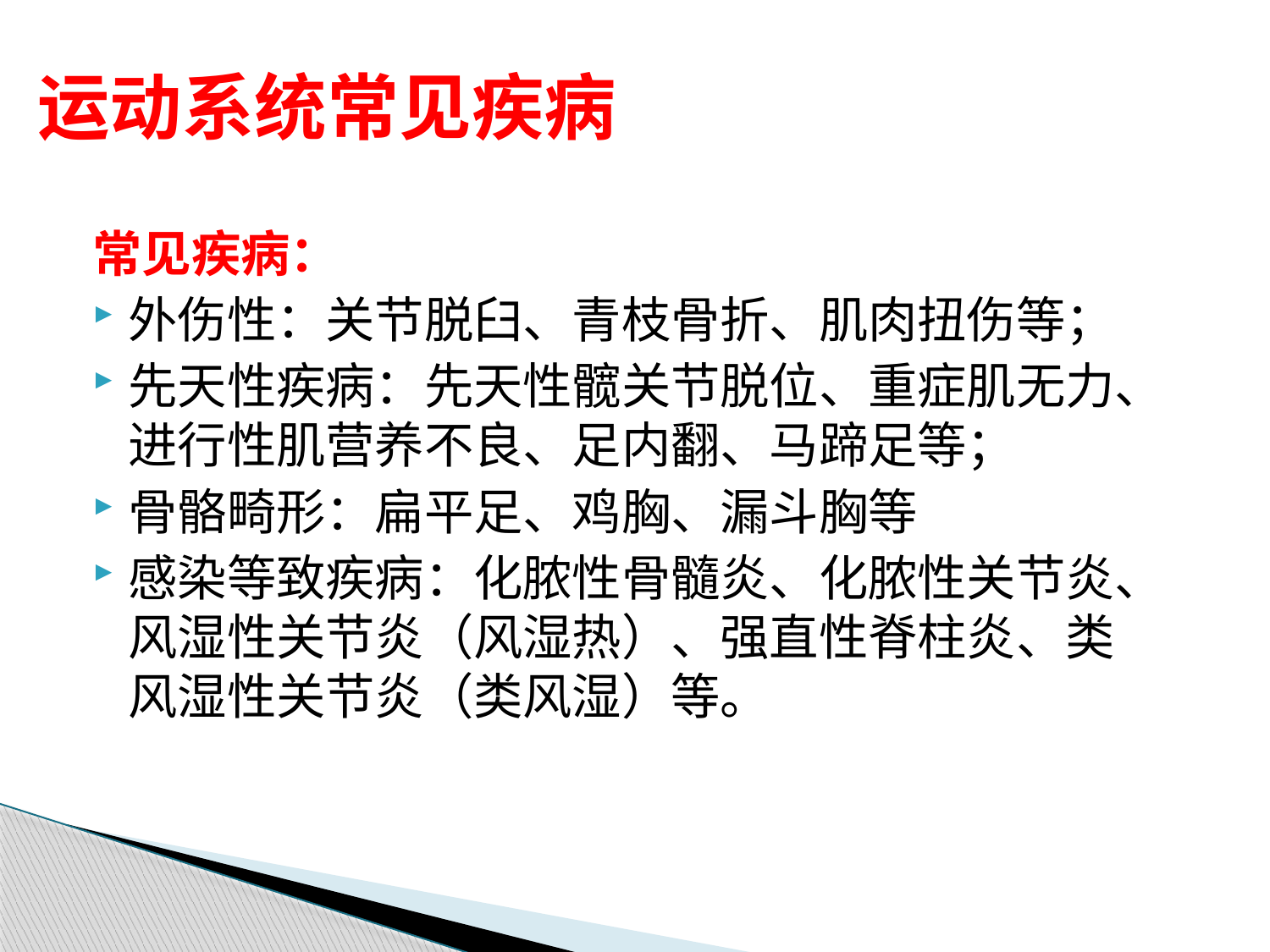

运动系统常见疾病
常见疾病：
外伤性：关节脱臼、青枝骨折、肌肉扭伤等；
先天性疾病：先天性髋关节脱位、重症肌无力、进行性肌营养不良、足内翻、马蹄足等；
骨骼畸形：扁平足、鸡胸、漏斗胸等
感染等致疾病：化脓性骨髓炎、化脓性关节炎、风湿性关节炎（风湿热）、强直性脊柱炎、类风湿性关节炎（类风湿）等。